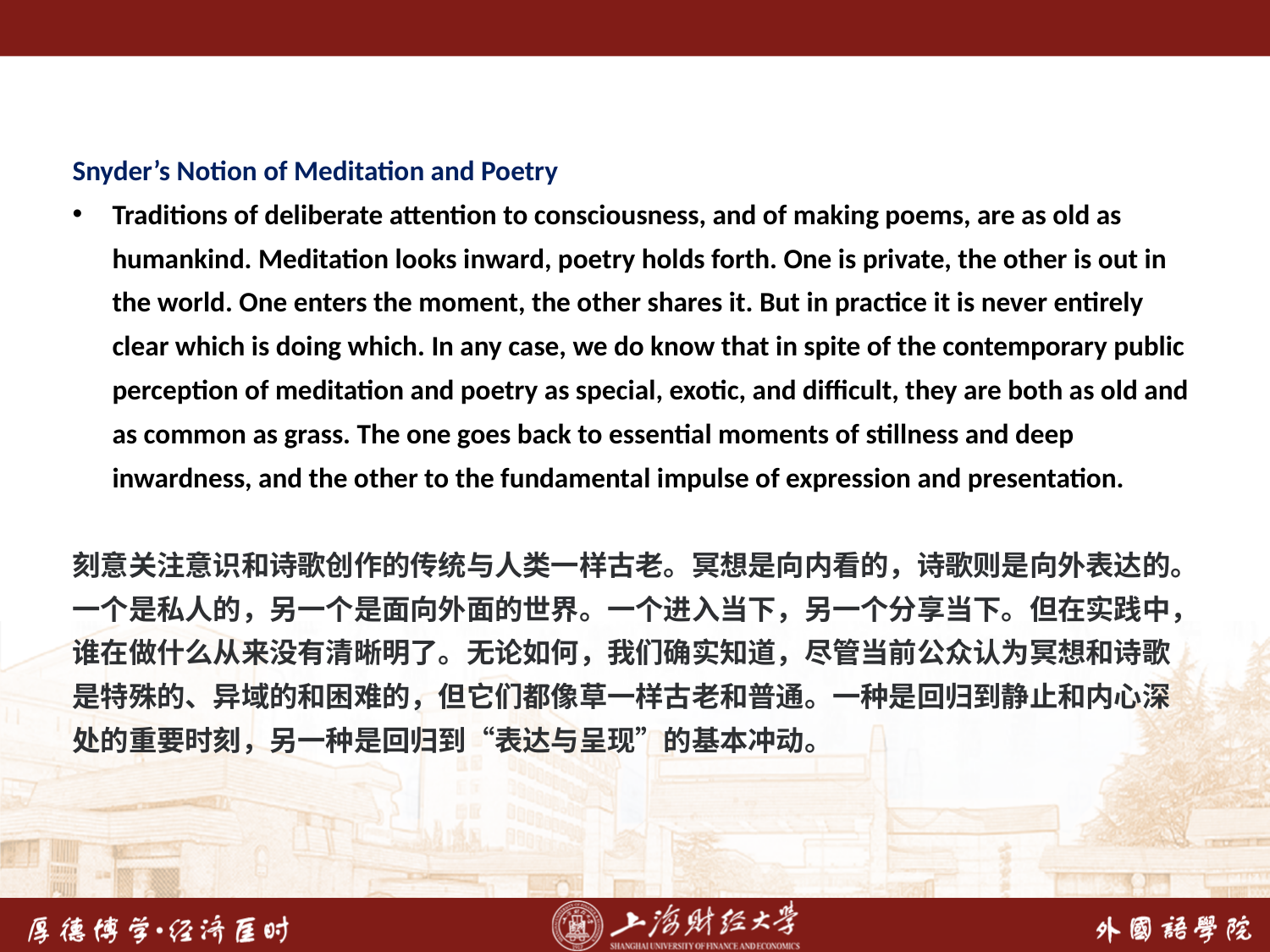

Snyder’s Notion of Meditation and Poetry
Traditions of deliberate attention to consciousness, and of making poems, are as old as humankind. Meditation looks inward, poetry holds forth. One is private, the other is out in the world. One enters the moment, the other shares it. But in practice it is never entirely clear which is doing which. In any case, we do know that in spite of the contemporary public perception of meditation and poetry as special, exotic, and difficult, they are both as old and as common as grass. The one goes back to essential moments of stillness and deep inwardness, and the other to the fundamental impulse of expression and presentation.

刻意关注意识和诗歌创作的传统与人类一样古老。冥想是向内看的，诗歌则是向外表达的。一个是私人的，另一个是面向外面的世界。一个进入当下，另一个分享当下。但在实践中，谁在做什么从来没有清晰明了。无论如何，我们确实知道，尽管当前公众认为冥想和诗歌是特殊的、异域的和困难的，但它们都像草一样古老和普通。一种是回归到静止和内心深处的重要时刻，另一种是回归到“表达与呈现”的基本冲动。